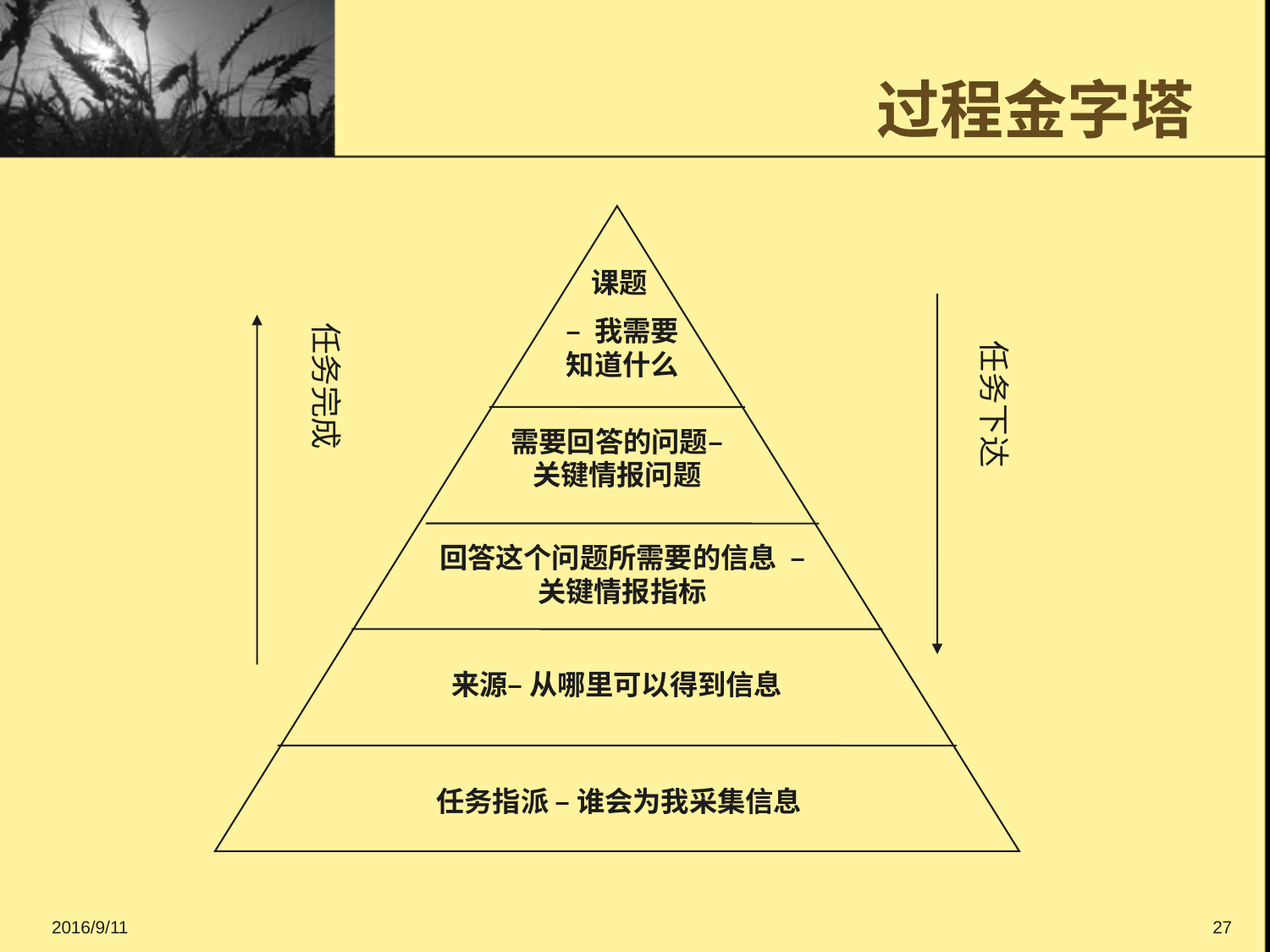

# 过程金字塔

课题
– 我需要知道什么

任务完成

任务下达

需要回答的问题– 关键情报问题

回答这个问题所需要的信息  – 关键情报指标

来源– 从哪里可以得到信息

任务指派 – 谁会为我采集信息

2016/9/11

27